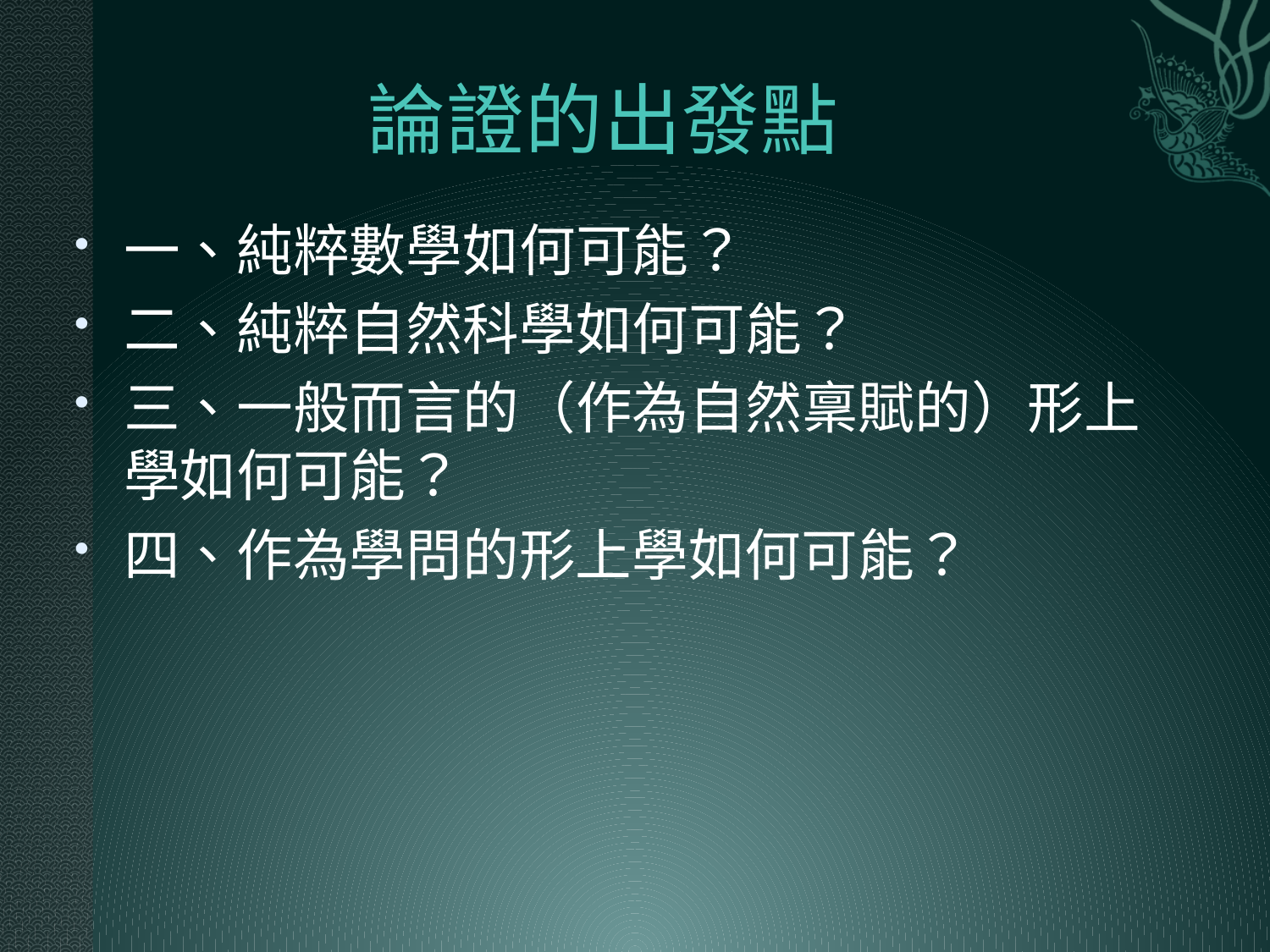

# 論證的出發點
一、純粹數學如何可能？
二、純粹自然科學如何可能？
三、一般而言的（作為自然稟賦的）形上學如何可能？
四、作為學問的形上學如何可能？